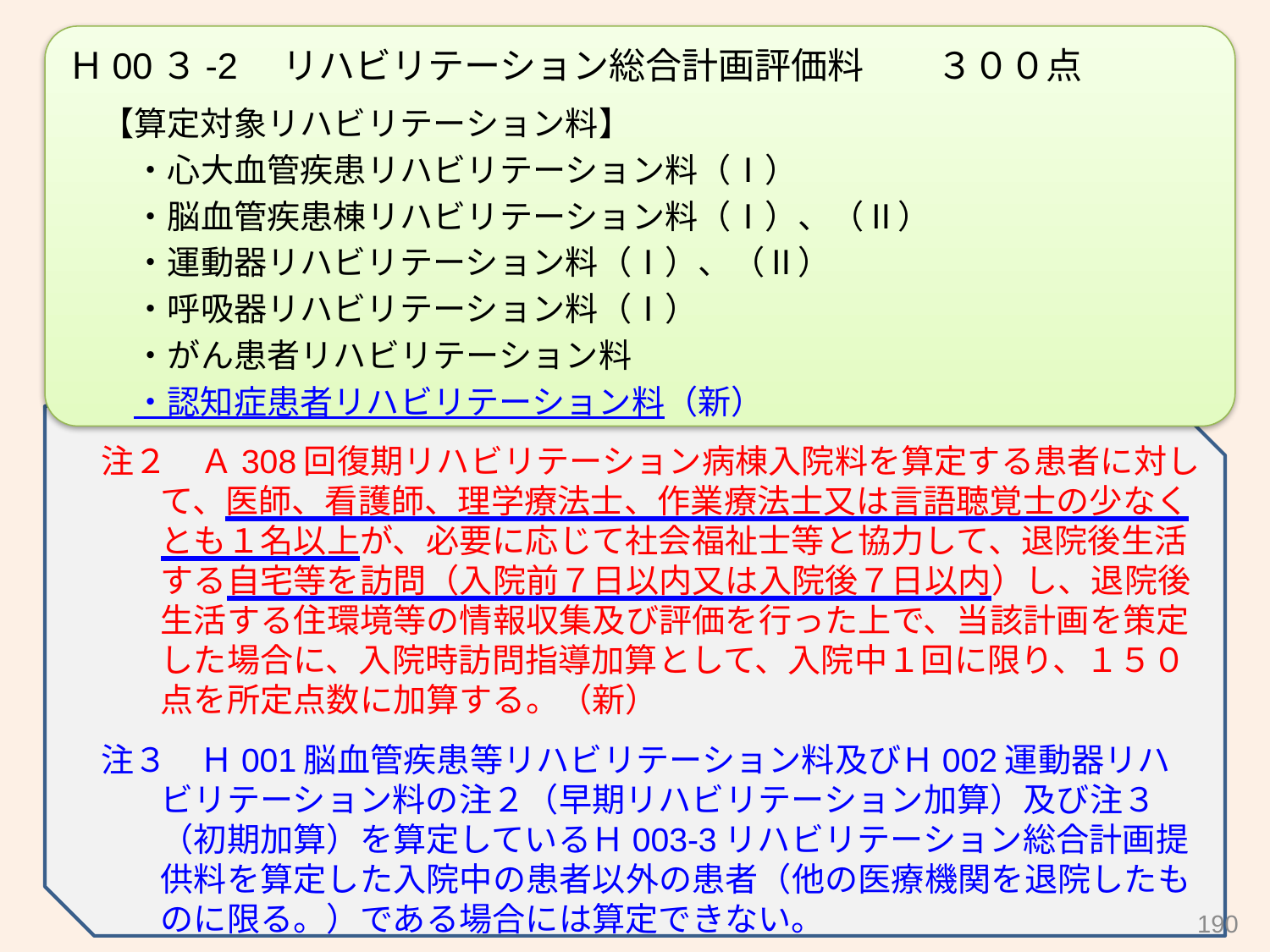

Ｈ00３-2　リハビリテーション総合計画評価料　　３００点
　【算定対象リハビリテーション料】
　　・心大血管疾患リハビリテーション料（Ⅰ）
　　・脳血管疾患棟リハビリテーション料（Ⅰ）、（Ⅱ）
　　・運動器リハビリテーション料（Ⅰ）、（Ⅱ）
　　・呼吸器リハビリテーション料（Ⅰ）
　　・がん患者リハビリテーション料
　　・認知症患者リハビリテーション料（新）
　注２　Ａ308回復期リハビリテーション病棟入院料を算定する患者に対して、医師、看護師、理学療法士、作業療法士又は言語聴覚士の少なくとも１名以上が、必要に応じて社会福祉士等と協力して、退院後生活する自宅等を訪問（入院前７日以内又は入院後７日以内）し、退院後生活する住環境等の情報収集及び評価を行った上で、当該計画を策定した場合に、入院時訪問指導加算として、入院中１回に限り、１５０点を所定点数に加算する。（新）
　注３　Ｈ001脳血管疾患等リハビリテーション料及びＨ002運動器リハビリテーション料の注２（早期リハビリテーション加算）及び注３（初期加算）を算定しているＨ003-3リハビリテーション総合計画提供料を算定した入院中の患者以外の患者（他の医療機関を退院したものに限る。）である場合には算定できない。

190